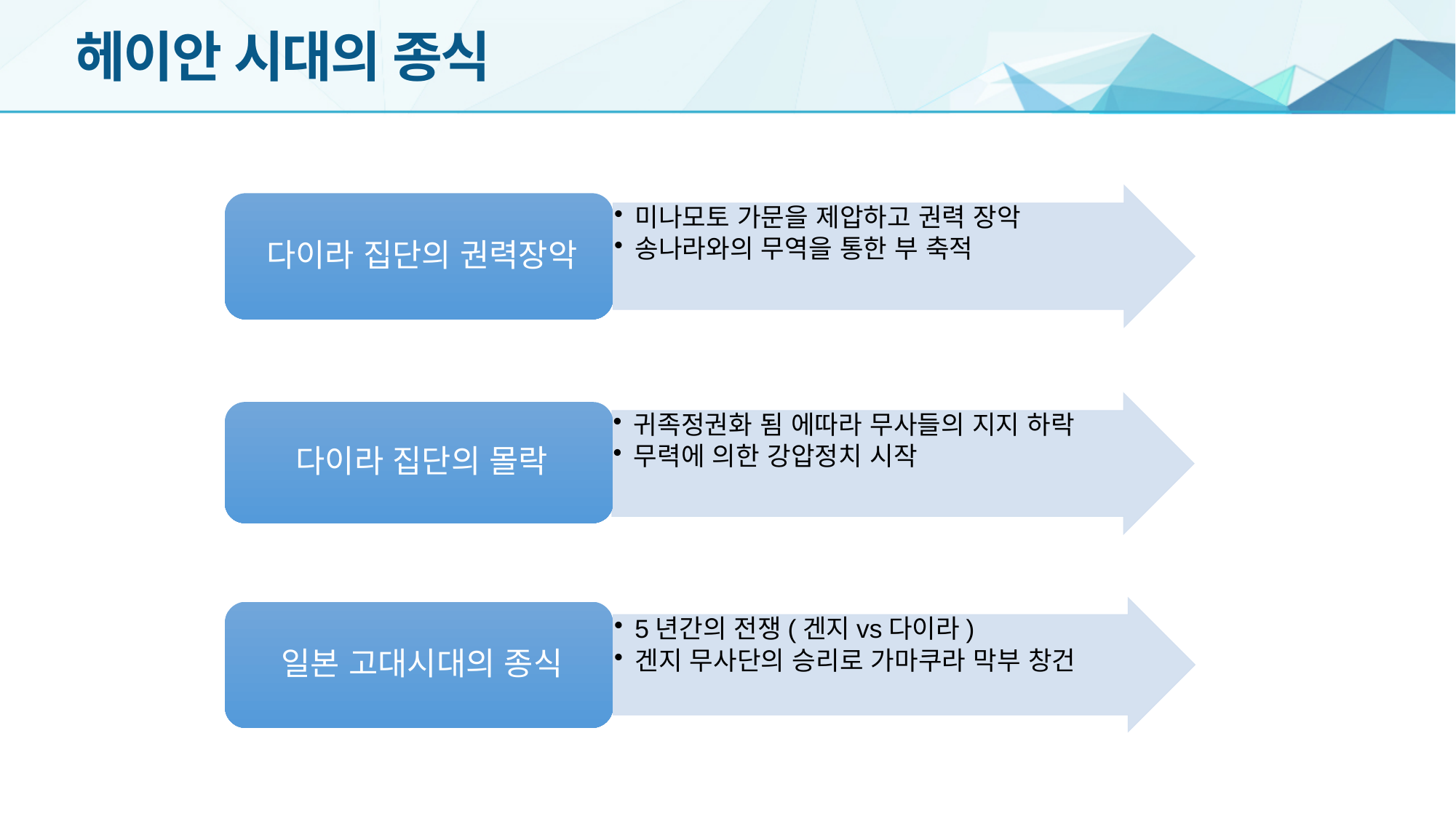

# 헤이안 시대의 종식
미나모토 가문을 제압하고 권력 장악
송나라와의 무역을 통한 부 축적
다이라 집단의 권력장악
귀족정권화 됨 에따라 무사들의 지지 하락
무력에 의한 강압정치 시작
다이라 집단의 몰락
5년간의 전쟁(겐지vs다이라)
겐지 무사단의 승리로 가마쿠라 막부 창건
일본 고대시대의 종식